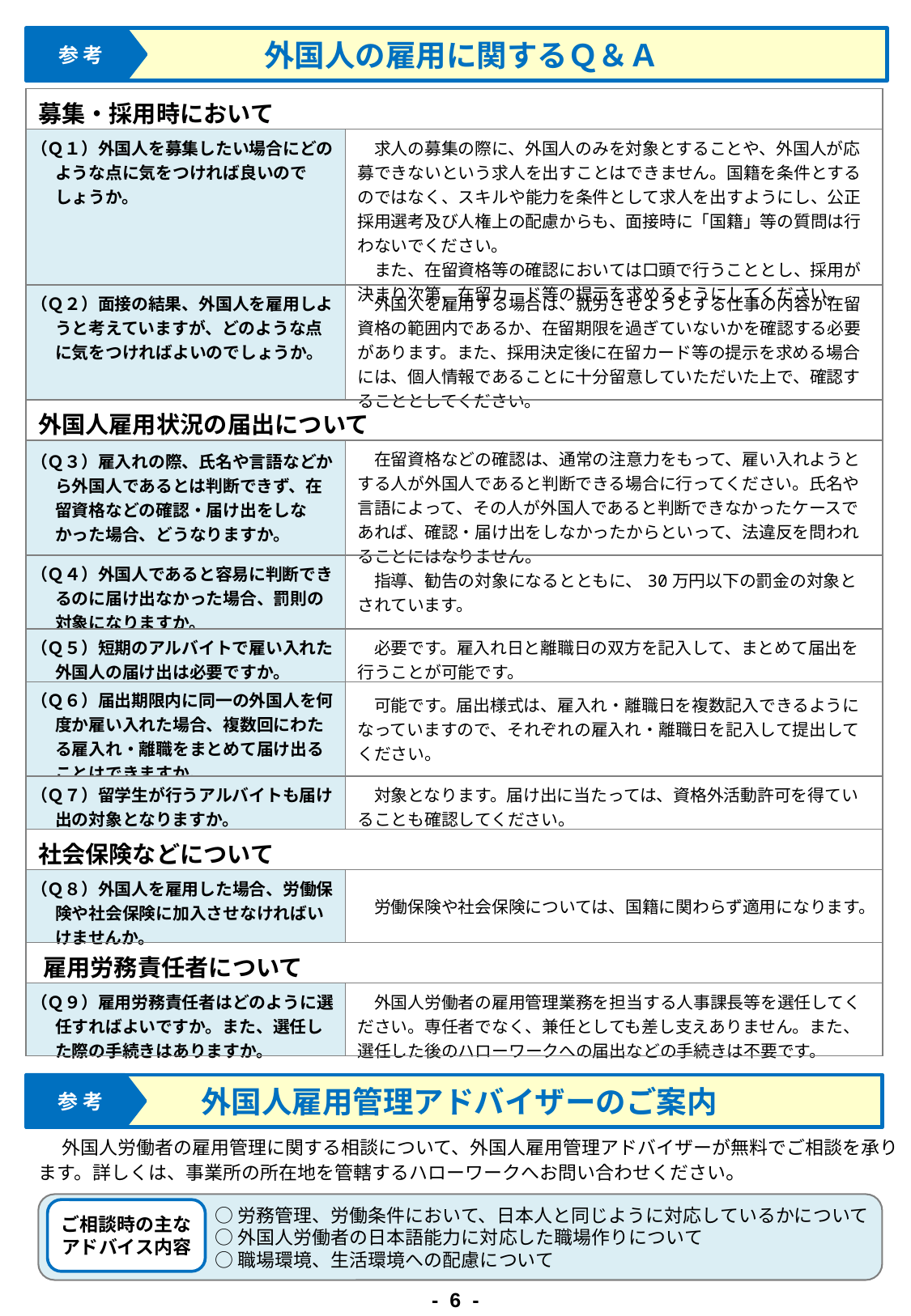

参 考
外国人の雇用に関するＱ＆Ａ
| 募集・採用時において |  |
| --- | --- |
| （Ｑ１）外国人を募集したい場合にどのような点に気をつければ良いのでしょうか。 | 求人の募集の際に、外国人のみを対象とすることや、外国人が応募できないという求人を出すことはできません。国籍を条件とするのではなく、スキルや能力を条件として求人を出すようにし、公正採用選考及び人権上の配慮からも、面接時に「国籍」等の質問は行わないでください。 　また、在留資格等の確認においては口頭で行うこととし、採用が決まり次第、在留カード等の提示を求めるようにしてください。 |
| （Ｑ２）面接の結果、外国人を雇用しようと考えていますが、どのような点に気をつければよいのでしょうか。 | 外国人を雇用する場合は、就労させようとする仕事の内容が在留資格の範囲内であるか、在留期限を過ぎていないかを確認する必要があります。また、採用決定後に在留カード等の提示を求める場合には、個人情報であることに十分留意していただいた上で、確認することとしてください。 |
| 外国人雇用状況の届出について |  |
| （Ｑ３）雇入れの際、氏名や言語などから外国人であるとは判断できず、在留資格などの確認・届け出をしなかった場合、どうなりますか。 | 在留資格などの確認は、通常の注意力をもって、雇い入れようとする人が外国人であると判断できる場合に行ってください。氏名や言語によって、その人が外国人であると判断できなかったケースであれば、確認・届け出をしなかったからといって、法違反を問われることにはなりません。 |
| （Ｑ４）外国人であると容易に判断できるのに届け出なかった場合、罰則の対象になりますか。 | 指導、勧告の対象になるとともに、30万円以下の罰金の対象とされています。 |
| （Ｑ５）短期のアルバイトで雇い入れた外国人の届け出は必要ですか。 | 必要です。雇入れ日と離職日の双方を記入して、まとめて届出を行うことが可能です。 |
| （Ｑ６）届出期限内に同一の外国人を何度か雇い入れた場合、複数回にわたる雇入れ・離職をまとめて届け出ることはできますか。 | 可能です。届出様式は、雇入れ・離職日を複数記入できるようになっていますので、それぞれの雇入れ・離職日を記入して提出してください。 |
| （Ｑ７）留学生が行うアルバイトも届け出の対象となりますか。 | 対象となります。届け出に当たっては、資格外活動許可を得ていることも確認してください。 |
| 社会保険などについて |  |
| （Ｑ８）外国人を雇用した場合、労働保険や社会保険に加入させなければいけませんか。 | 労働保険や社会保険については、国籍に関わらず適用になります。 |
| 雇用労務責任者について |  |
| （Ｑ９）雇用労務責任者はどのように選任すればよいですか。また、選任した際の手続きはありますか。 | 外国人労働者の雇用管理業務を担当する人事課長等を選任してください。専任者でなく、兼任としても差し支えありません。また、選任した後のハローワークへの届出などの手続きは不要です。 |
参 考
外国人雇用管理アドバイザーのご案内
　外国人労働者の雇用管理に関する相談について、外国人雇用管理アドバイザーが無料でご相談を承ります。詳しくは、事業所の所在地を管轄するハローワークへお問い合わせください。
○労務管理、労働条件において、日本人と同じように対応しているかについて
○外国人労働者の日本語能力に対応した職場作りについて
○職場環境、生活環境への配慮について
ご相談時の主な
アドバイス内容
-  6  -